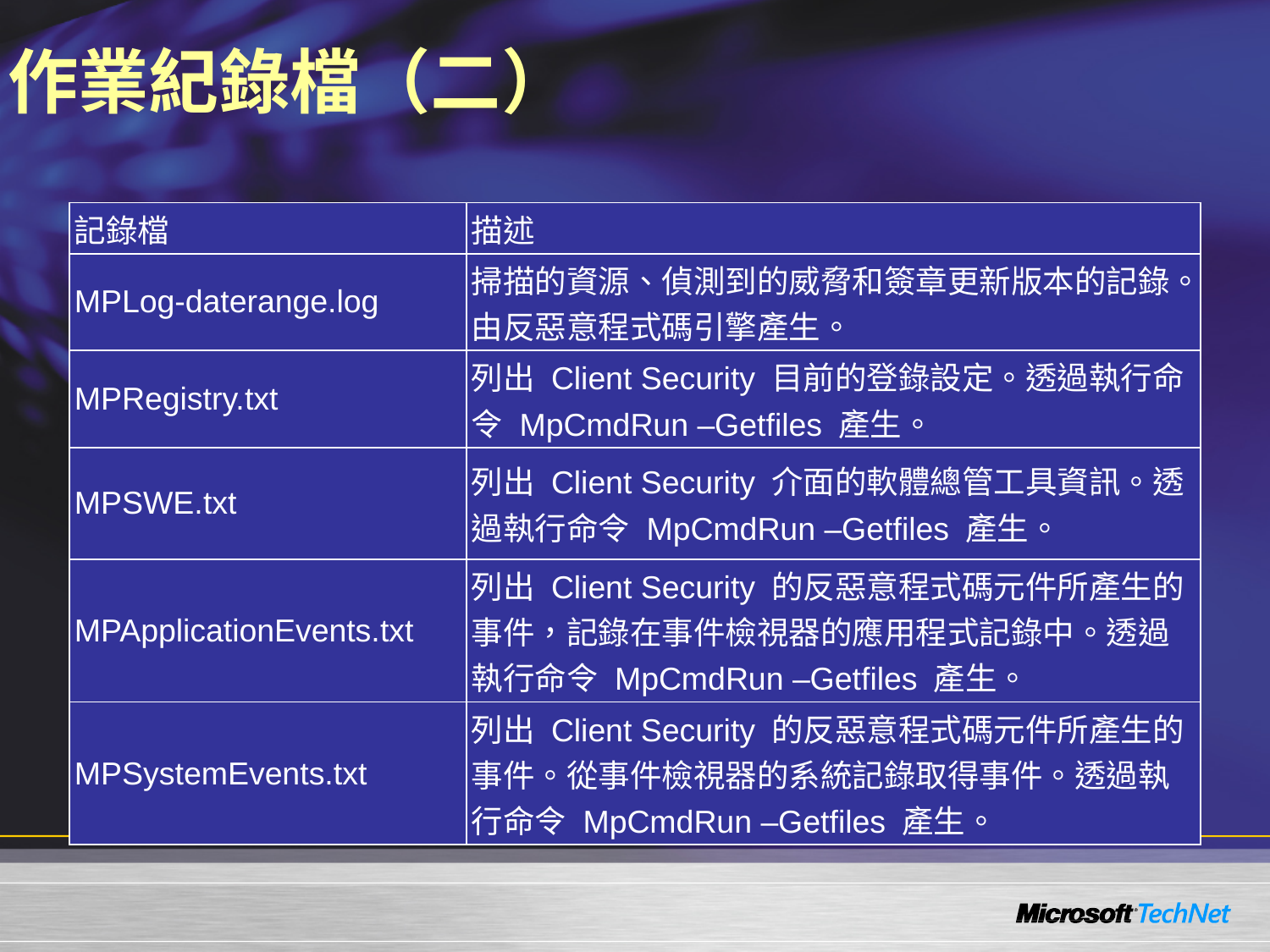

# 作業紀錄檔（二）
| 記錄檔 | 描述 |
| --- | --- |
| MPLog-daterange.log | 掃描的資源、偵測到的威脅和簽章更新版本的記錄。由反惡意程式碼引擎產生。 |
| MPRegistry.txt | 列出 Client Security 目前的登錄設定。透過執行命令 MpCmdRun –Getfiles 產生。 |
| MPSWE.txt | 列出 Client Security 介面的軟體總管工具資訊。透過執行命令 MpCmdRun –Getfiles 產生。 |
| MPApplicationEvents.txt | 列出 Client Security 的反惡意程式碼元件所產生的事件，記錄在事件檢視器的應用程式記錄中。透過執行命令 MpCmdRun –Getfiles 產生。 |
| MPSystemEvents.txt | 列出 Client Security 的反惡意程式碼元件所產生的事件。從事件檢視器的系統記錄取得事件。透過執行命令 MpCmdRun –Getfiles 產生。 |